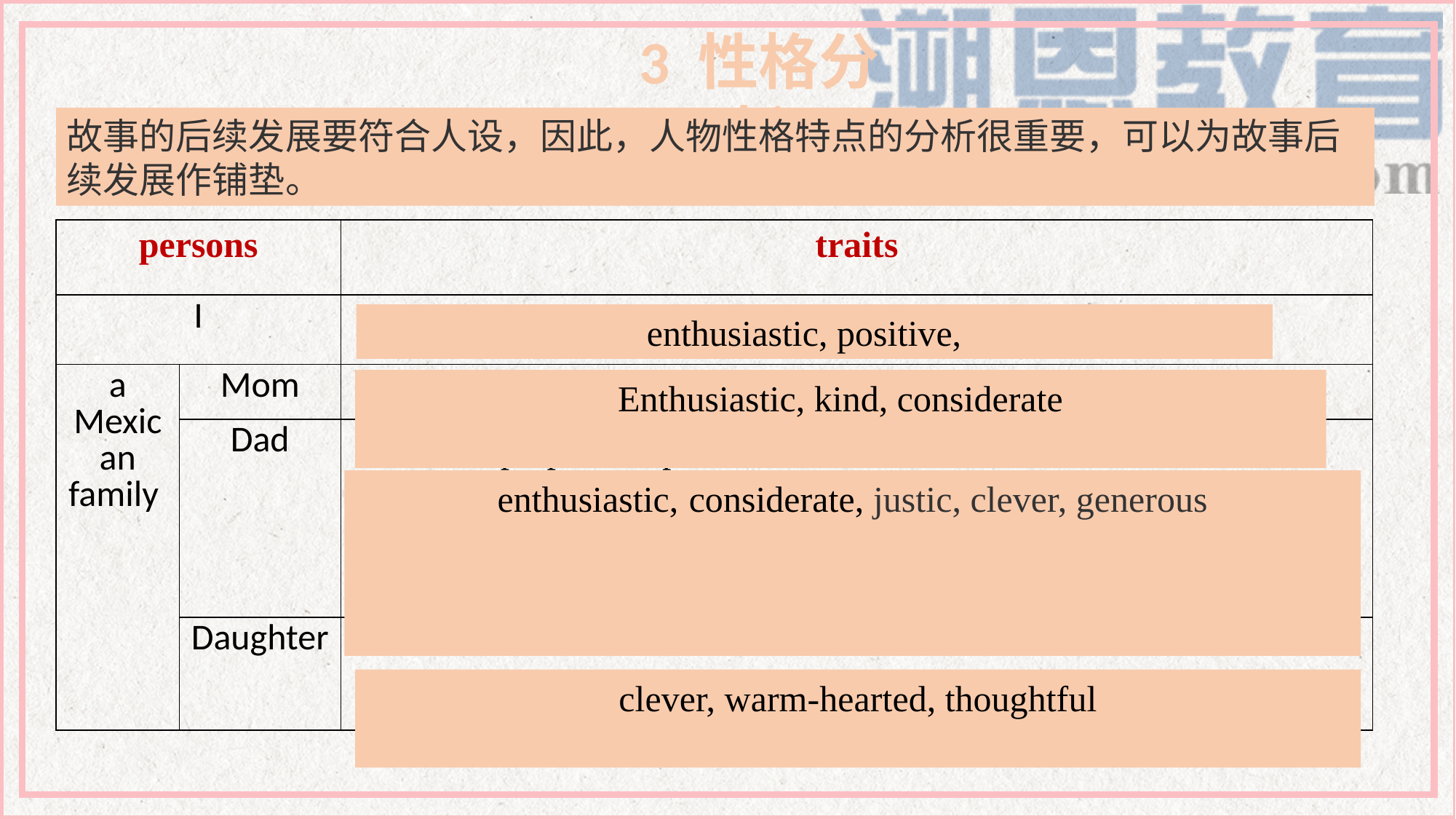

3 性格分析
We can learn about the traits of each character according to what he/she says and does, using some adjectives to describe.
故事的后续发展要符合人设，因此，人物性格特点的分析很重要，可以为故事后续发展作铺垫。
| persons |  | traits |
| --- | --- | --- |
| I |  |  |
| a Mexican family | Mom |  |
|  | Dad |  |
|  | Daughter |  |
I was sick of the way most people hadn’t bothered to help.
enthusiastic, positive,
Enthusiastic, kind, considerate

She was gone in a flash down the road to buy a new tire iron. His wife prepared a pot of water for us to wash our hands.
enthusiastic, considerate, justic, clever, generous

He sized up the situation and bounded out, saying that he had a jack through his daughter. Then he got a saw from the truck and cut a section out of a big log and we rolled it together and put his jack on it. I put a $20 bill in his hand, but he wouldn't take it.
clever, warm-hearted, thoughtful

He conveyed through her that he had a jack ; The girl asked if I'd had lunch.